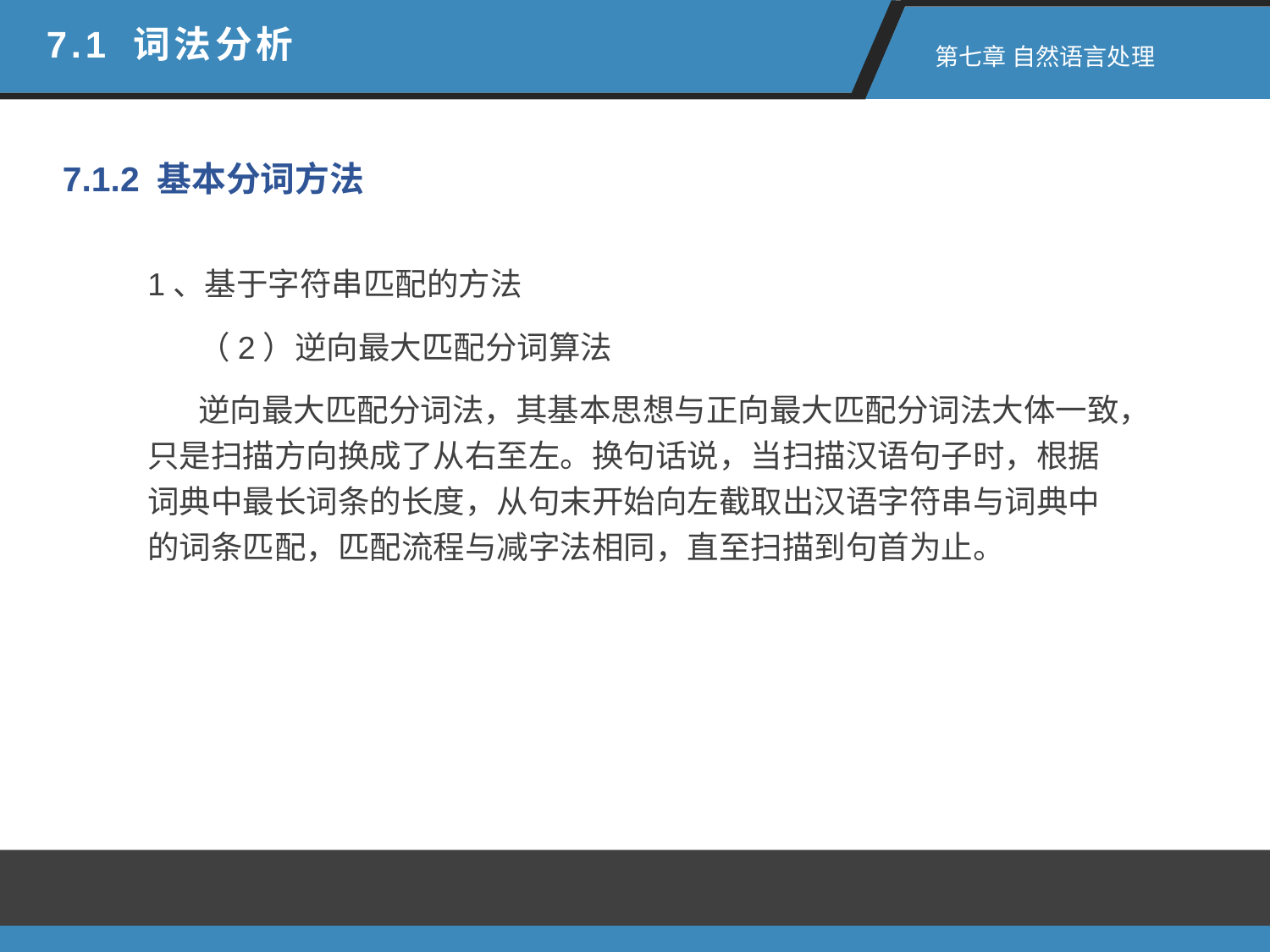

7.1 词法分析
  第七章 自然语言处理
7.1.2 基本分词方法

1、基于字符串匹配的方法
      （2）逆向最大匹配分词算法
      逆向最大匹配分词法，其基本思想与正向最大匹配分词法大体一致，只是扫描方向换成了从右至左。换句话说，当扫描汉语句子时，根据词典中最长词条的长度，从句末开始向左截取出汉语字符串与词典中的词条匹配，匹配流程与减字法相同，直至扫描到句首为止。